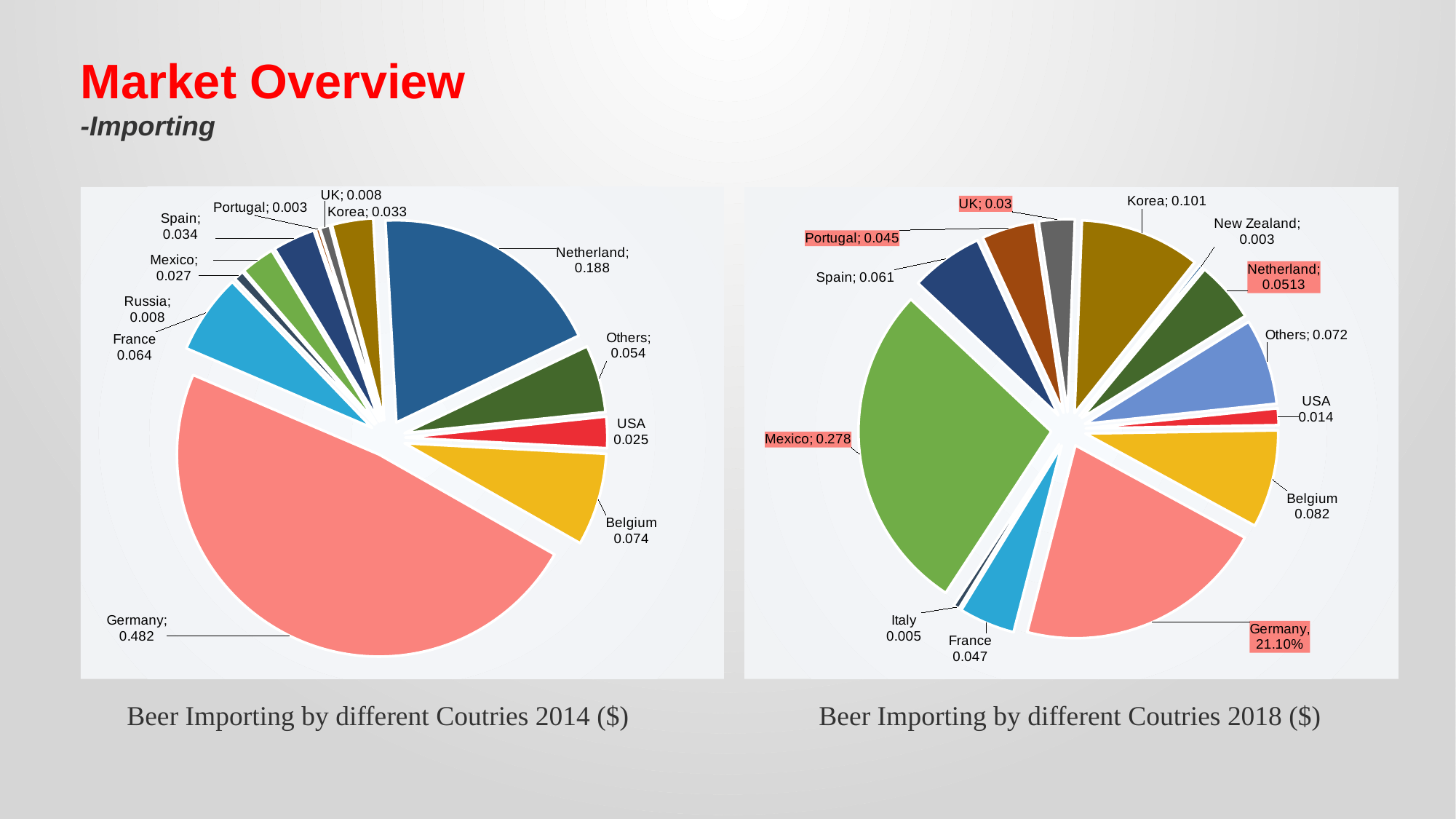

Market Overview
-Importing

### Chart

| Category | 系列 1 |
|---|---|
| USA | 0.025 |
| Belgium | 0.074 |
| Germany | 0.482 |
| France | 0.064 |
| Russia | 0.008 |
| Mexico | 0.027 |
| Spain | 0.034 |
| Portugal | 0.003 |
| UK | 0.008 |
| Korea | 0.033 |
| Netherland | 0.188 |
| Others | 0.054 |

### Chart

| Category | 占比 |
|---|---|
| USA | 0.014 |
| Belgium | 0.082 |
| Germany | 0.211 |
| France | 0.047 |
| Italy | 0.005 |
| Mexico | 0.278 |
| Spain | 0.061 |
| Portugal | 0.045 |
| UK | 0.03 |
| Korea | 0.101 |
| New Zealand | 0.003 |
| Netherland | 0.0513 |
| Others | 0.072 |
  Beer Importing by different Coutries 2014 ($)
  Beer Importing by different Coutries 2018 ($)